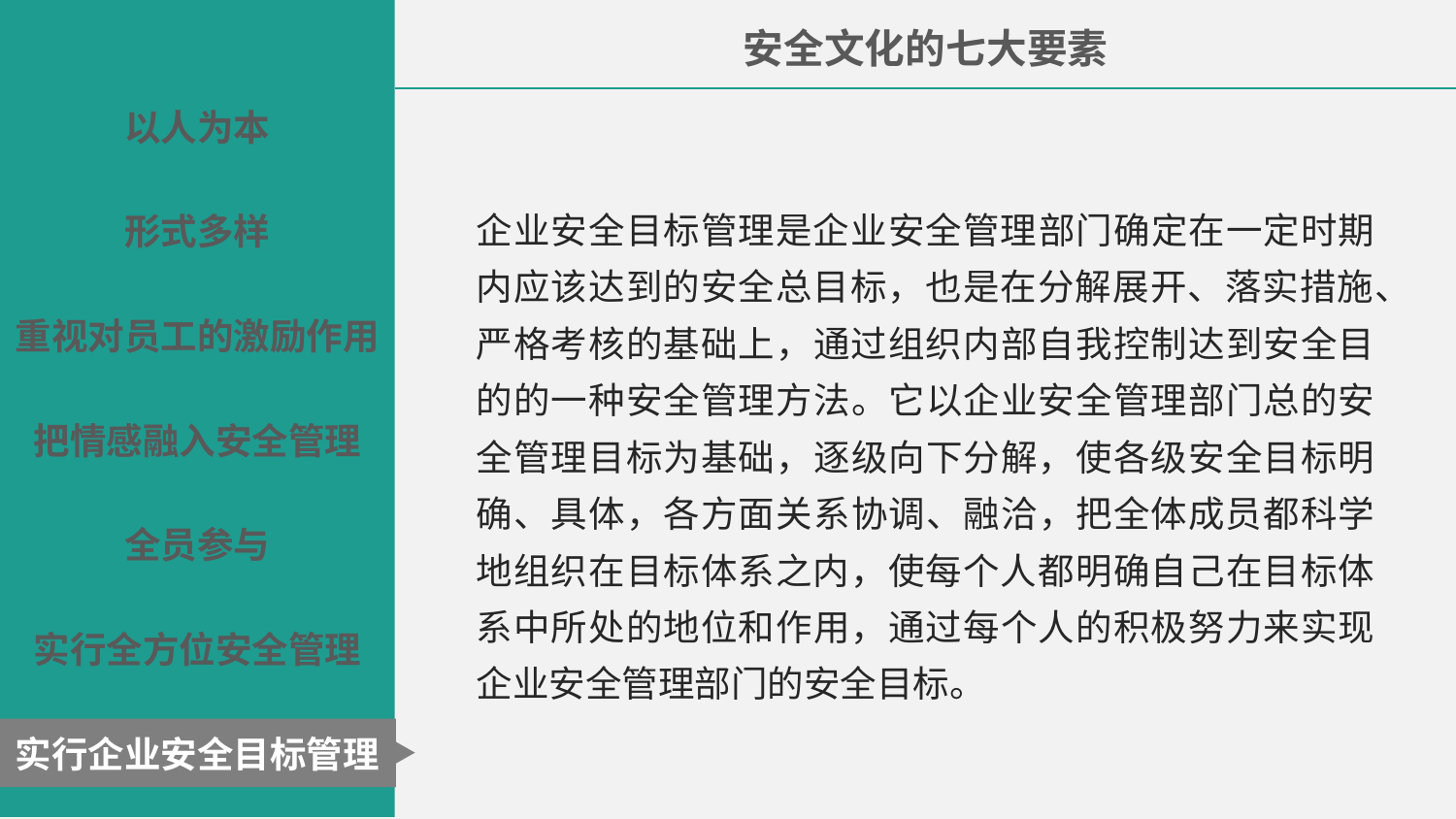

安全文化的七大要素
以人为本
企业安全目标管理是企业安全管理部门确定在一定时期内应该达到的安全总目标，也是在分解展开、落实措施、严格考核的基础上，通过组织内部自我控制达到安全目的的一种安全管理方法。它以企业安全管理部门总的安全管理目标为基础，逐级向下分解，使各级安全目标明确、具体，各方面关系协调、融洽，把全体成员都科学地组织在目标体系之内，使每个人都明确自己在目标体系中所处的地位和作用，通过每个人的积极努力来实现企业安全管理部门的安全目标。
形式多样
重视对员工的激励作用
把情感融入安全管理
全员参与
实行全方位安全管理

实行企业安全目标管理